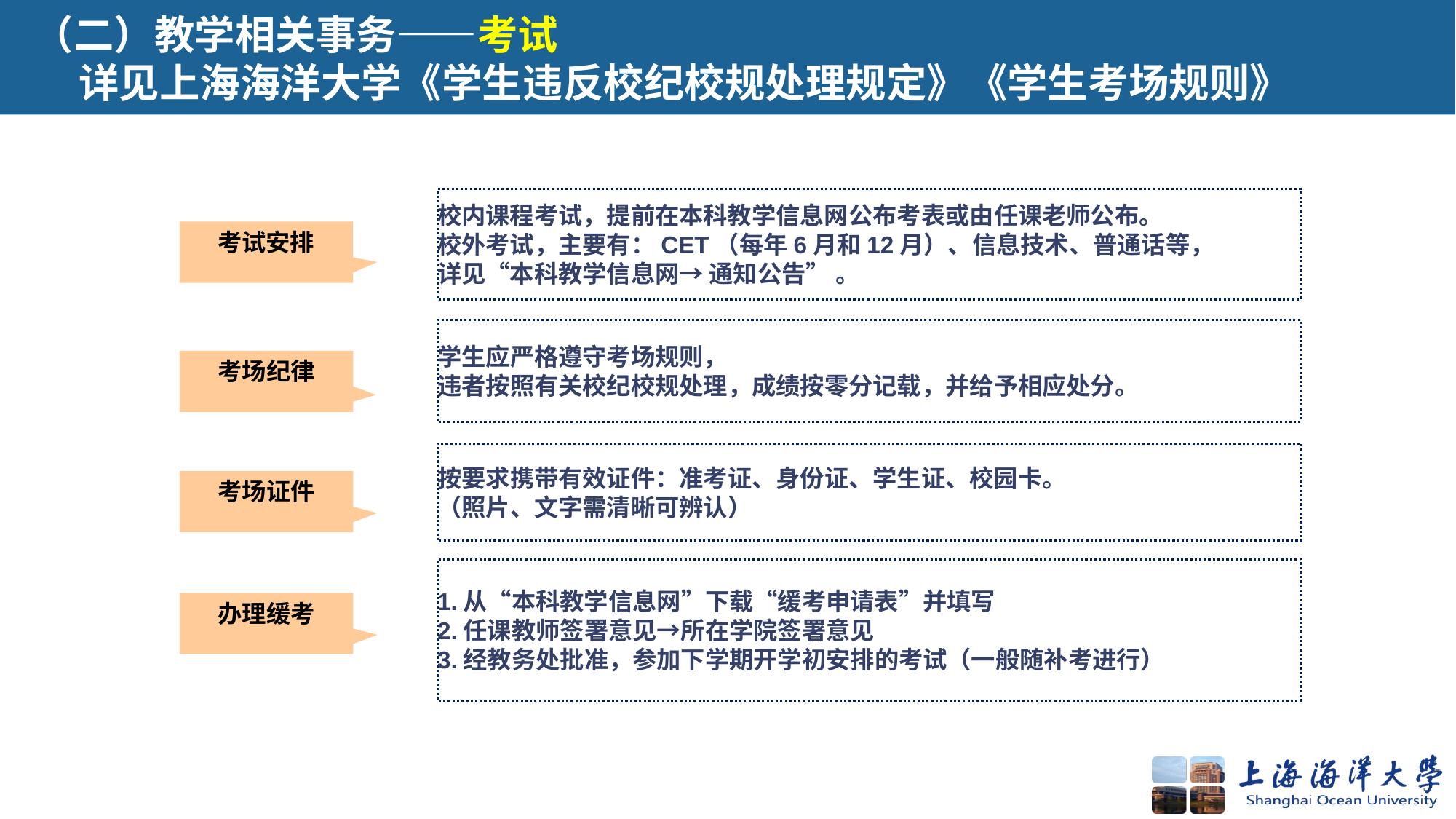

（二）教学相关事务——考试
       详见上海海洋大学《学生违反校纪校规处理规定》《学生考场规则》
校内课程考试，提前在本科教学信息网公布考表或由任课老师公布。
校外考试，主要有：CET（每年6月和12月）、信息技术、普通话等，
详见“本科教学信息网→ 通知公告” 。
考试安排
学生应严格遵守考场规则，
违者按照有关校纪校规处理，成绩按零分记载，并给予相应处分。
考场纪律
按要求携带有效证件：准考证、身份证、学生证、校园卡。
（照片、文字需清晰可辨认）
考场证件
1.从“本科教学信息网”下载“缓考申请表”并填写
2.任课教师签署意见→所在学院签署意见
3.经教务处批准，参加下学期开学初安排的考试（一般随补考进行）
办理缓考